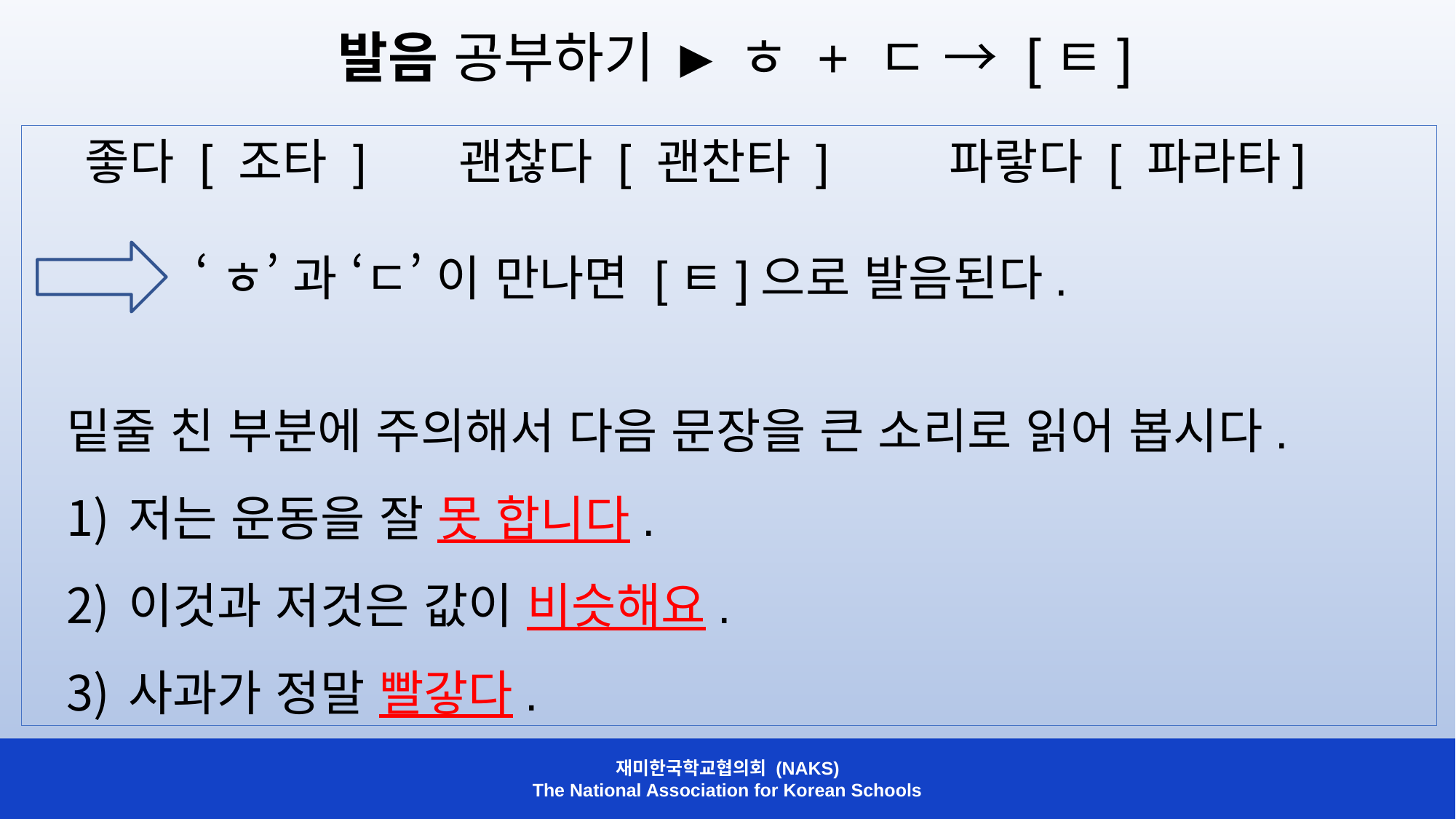

발음 공부하기 ► ㅎ + ㄷ → [ㅌ]
   좋다 [ 조타 ]      괜찮다 [ 괜찬타 ]        파랗다 [ 파라타]

            ‘ㅎ’ 과 ‘ㄷ’ 이 만나면 [ㅌ]으로 발음된다.

밑줄 친 부분에 주의해서 다음 문장을 큰 소리로 읽어 봅시다.
저는 운동을 잘 못 합니다.
이것과 저것은 값이 비슷해요.
사과가 정말 빨갛다.

재미한국학교협의회 (NAKS)
The National Association for Korean Schools